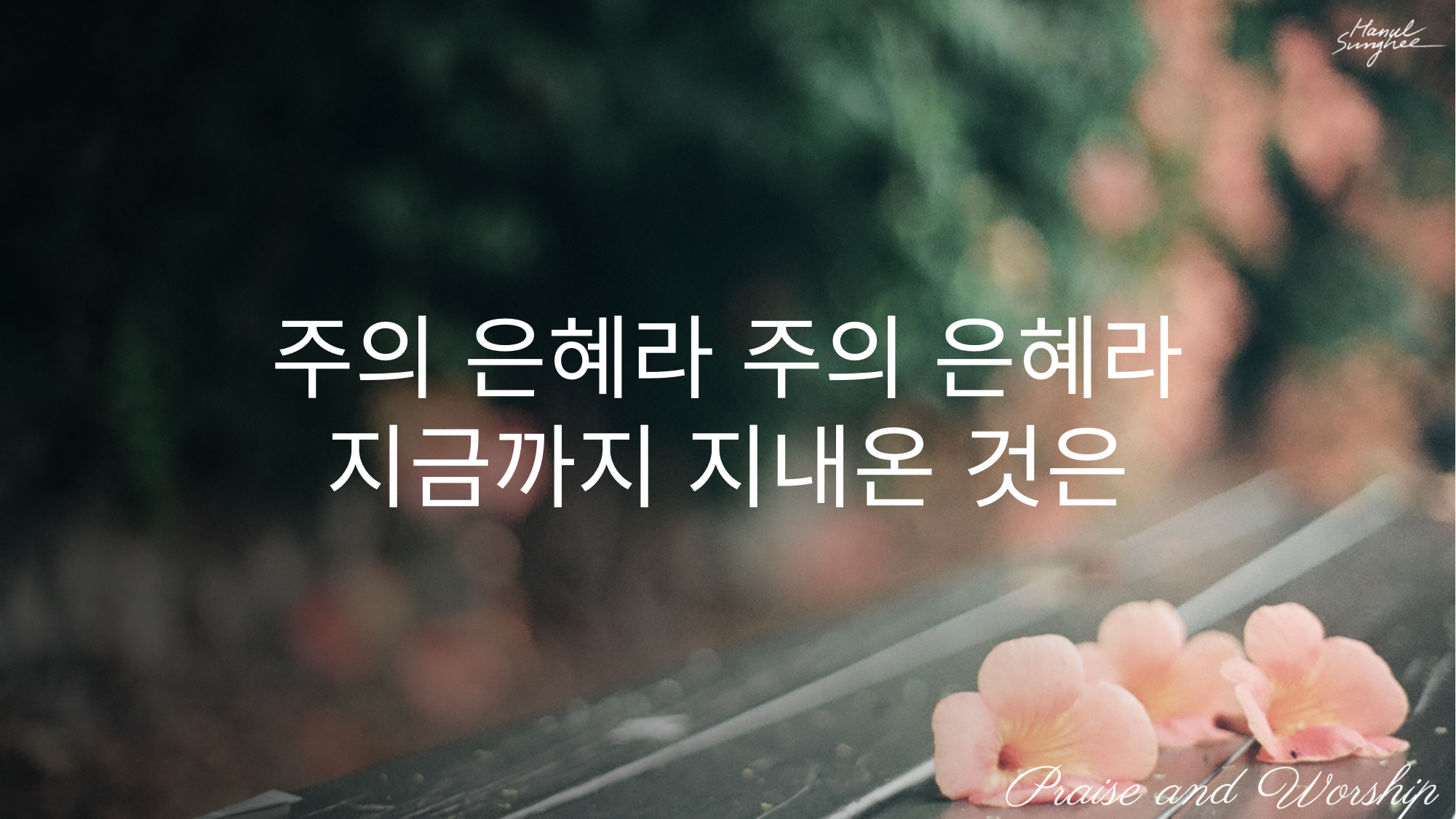

주의 은혜라 주의 은혜라
지금까지 지내온 것은